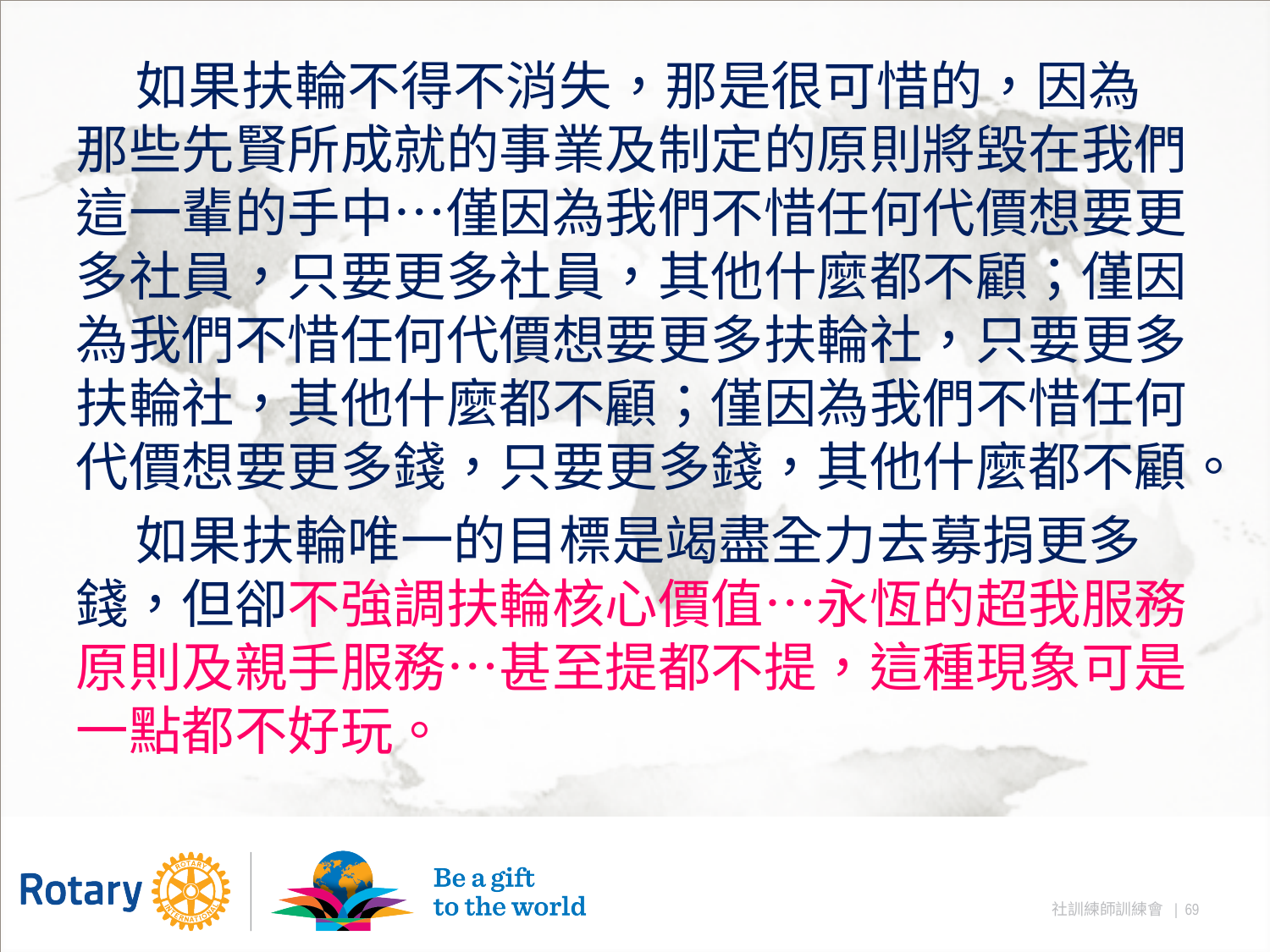

#
    如果扶輪不得不消失，那是很可惜的，因為那些先賢所成就的事業及制定的原則將毀在我們這一輩的手中…僅因為我們不惜任何代價想要更多社員，只要更多社員，其他什麼都不顧；僅因為我們不惜任何代價想要更多扶輪社，只要更多扶輪社，其他什麼都不顧；僅因為我們不惜任何代價想要更多錢，只要更多錢，其他什麼都不顧。
    如果扶輪唯一的目標是竭盡全力去募捐更多錢，但卻不強調扶輪核心價值…永恆的超我服務原則及親手服務…甚至提都不提，這種現象可是一點都不好玩。